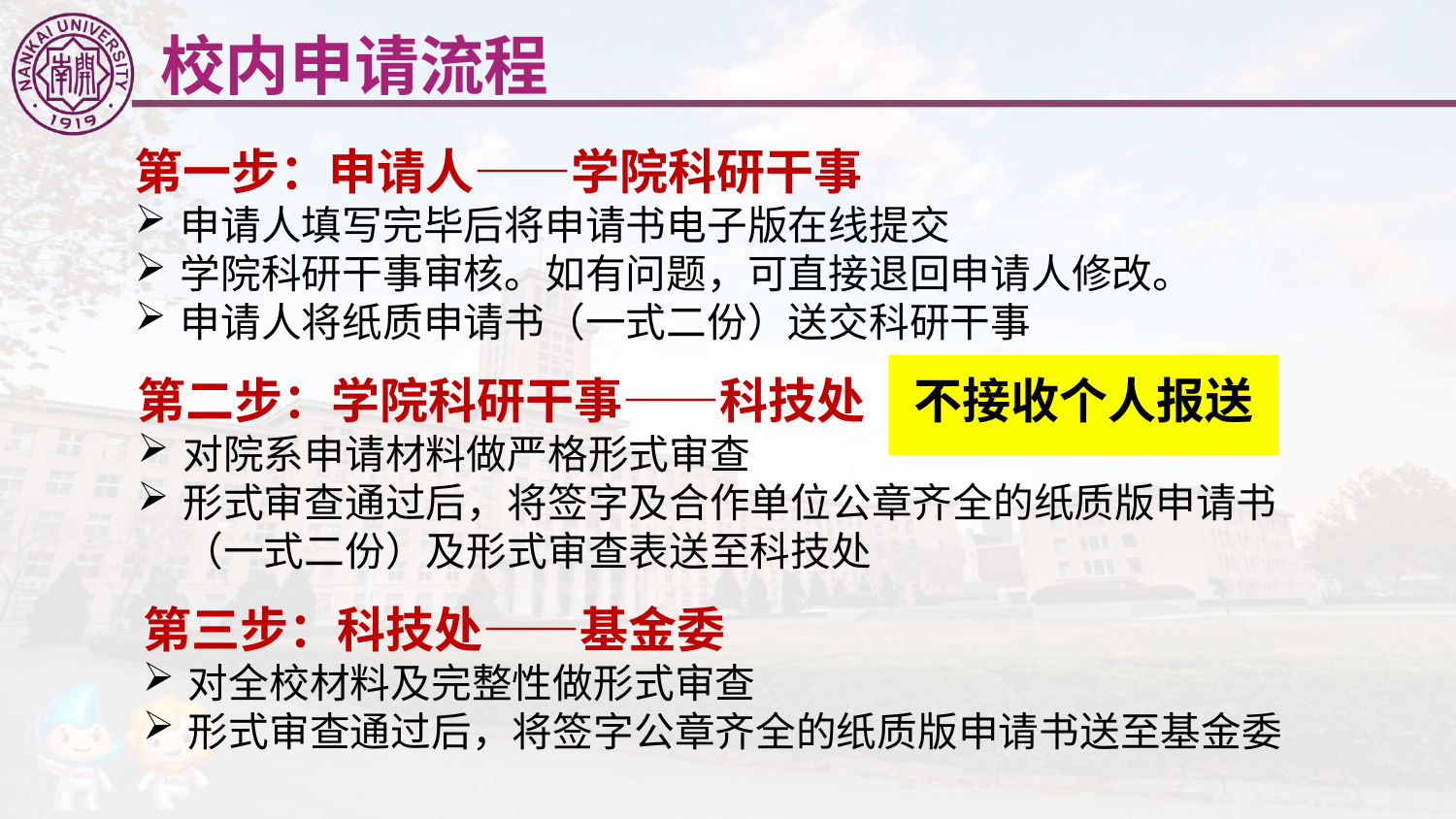

校内申请流程
第一步：申请人——学院科研干事
申请人填写完毕后将申请书电子版在线提交
学院科研干事审核。如有问题，可直接退回申请人修改。
申请人将纸质申请书（一式二份）送交科研干事

不接收个人报送
第二步：学院科研干事——科技处
对院系申请材料做严格形式审查
形式审查通过后，将签字及合作单位公章齐全的纸质版申请书（一式二份）及形式审查表送至科技处
第三步：科技处——基金委
对全校材料及完整性做形式审查
形式审查通过后，将签字公章齐全的纸质版申请书送至基金委